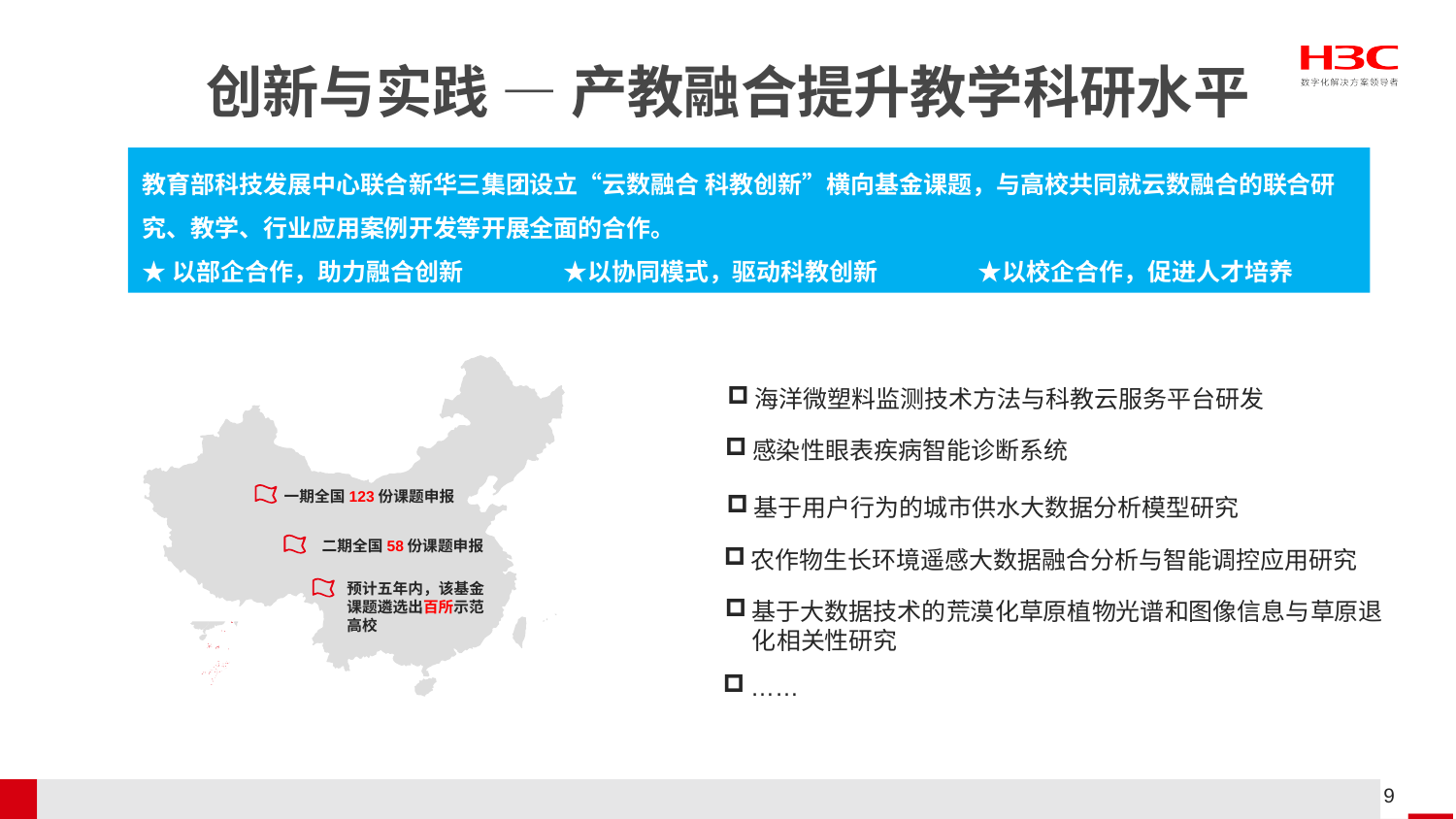

# 创新与实践 — 产教融合提升教学科研水平
教育部科技发展中心联合新华三集团设立“云数融合 科教创新”横向基金课题，与高校共同就云数融合的联合研究、教学、行业应用案例开发等开展全面的合作。
★以部企合作，助力融合创新                  ★以协同模式，驱动科教创新                  ★以校企合作，促进人才培养

一期全国123份课题申报

二期全国58份课题申报

预计五年内，该基金课题遴选出百所示范高校
海洋微塑料监测技术方法与科教云服务平台研发
感染性眼表疾病智能诊断系统
基于用户行为的城市供水大数据分析模型研究
农作物生长环境遥感大数据融合分析与智能调控应用研究
基于大数据技术的荒漠化草原植物光谱和图像信息与草原退化相关性研究
……